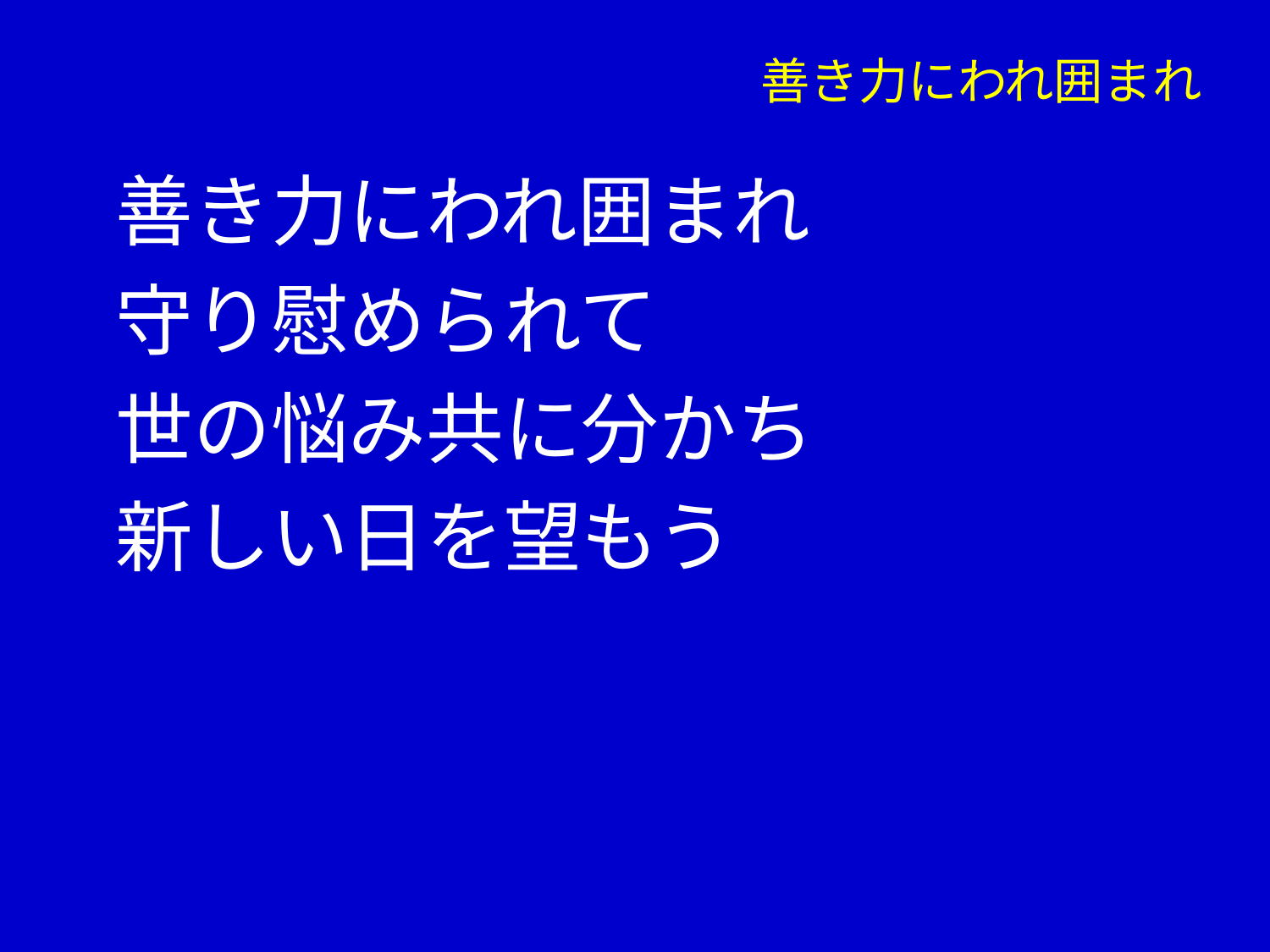

# 善き力にわれ囲まれ
善き力にわれ囲まれ
守り慰められて
世の悩み共に分かち
新しい日を望もう